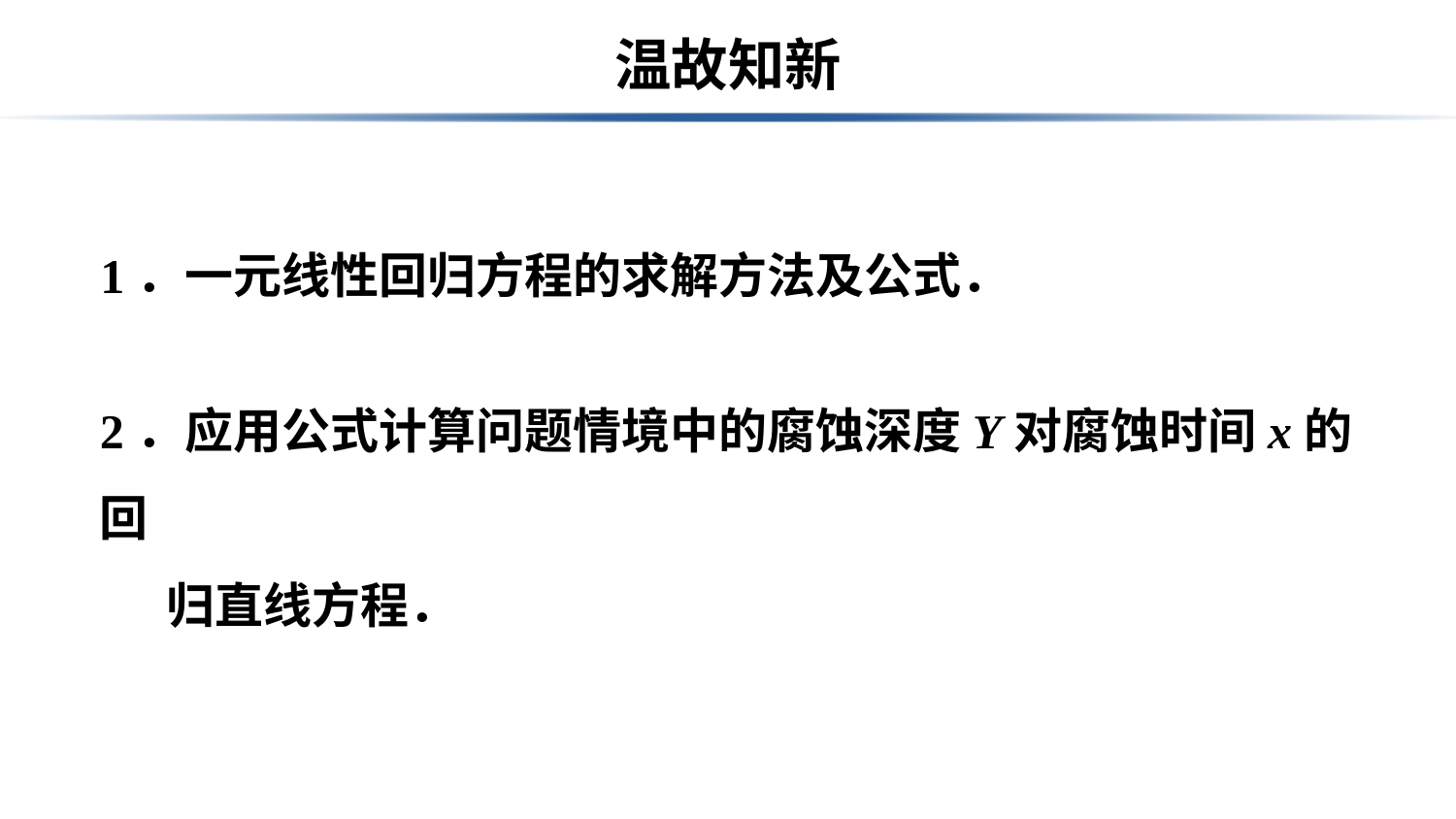

# 温故知新
1．一元线性回归方程的求解方法及公式．
2．应用公式计算问题情境中的腐蚀深度Y对腐蚀时间x的回
     归直线方程．